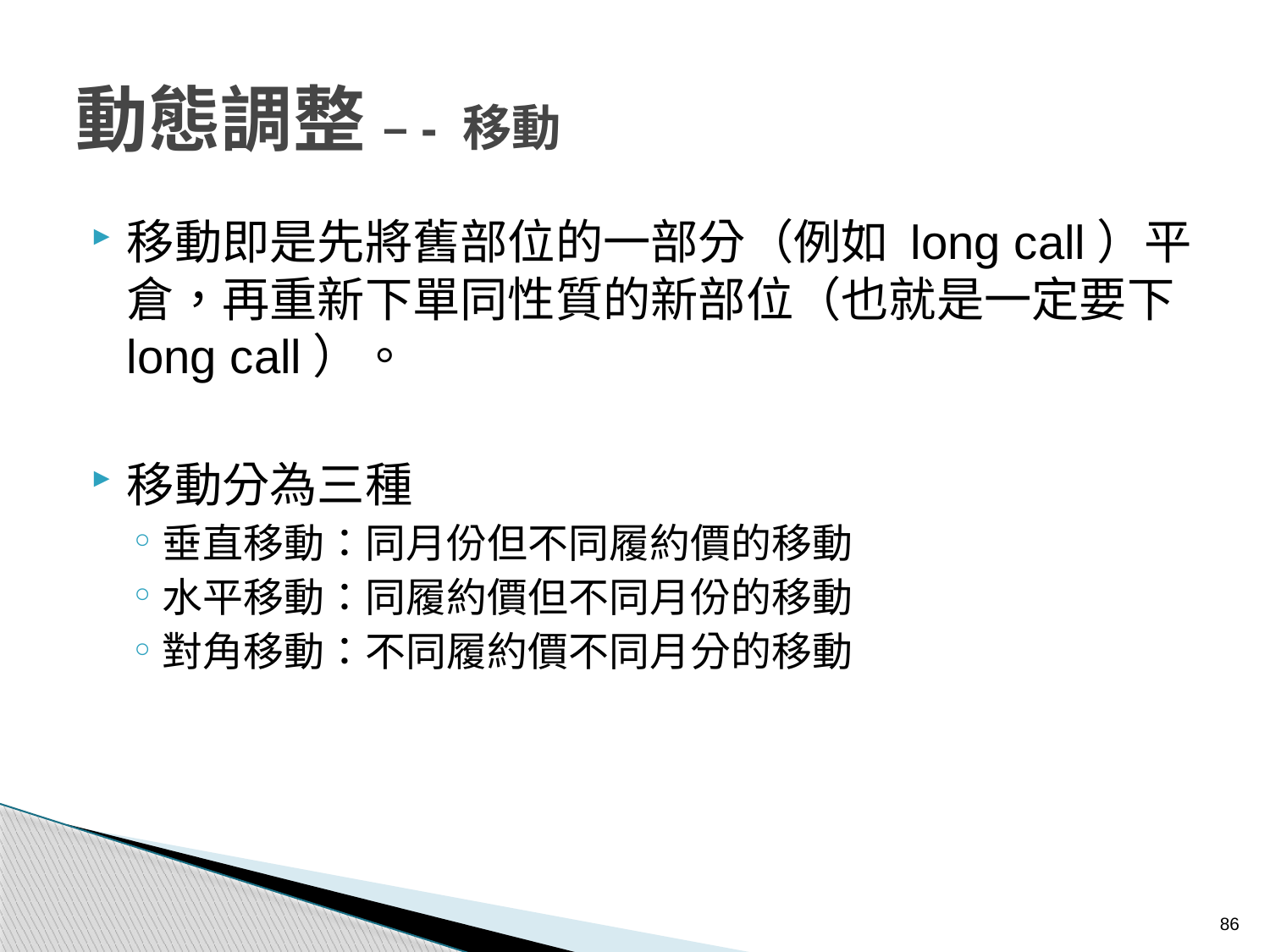

# 動態調整 –- 移動
移動即是先將舊部位的一部分（例如 long call）平倉，再重新下單同性質的新部位（也就是一定要下 long call）。

移動分為三種
垂直移動：同月份但不同履約價的移動
水平移動：同履約價但不同月份的移動
對角移動：不同履約價不同月分的移動

86